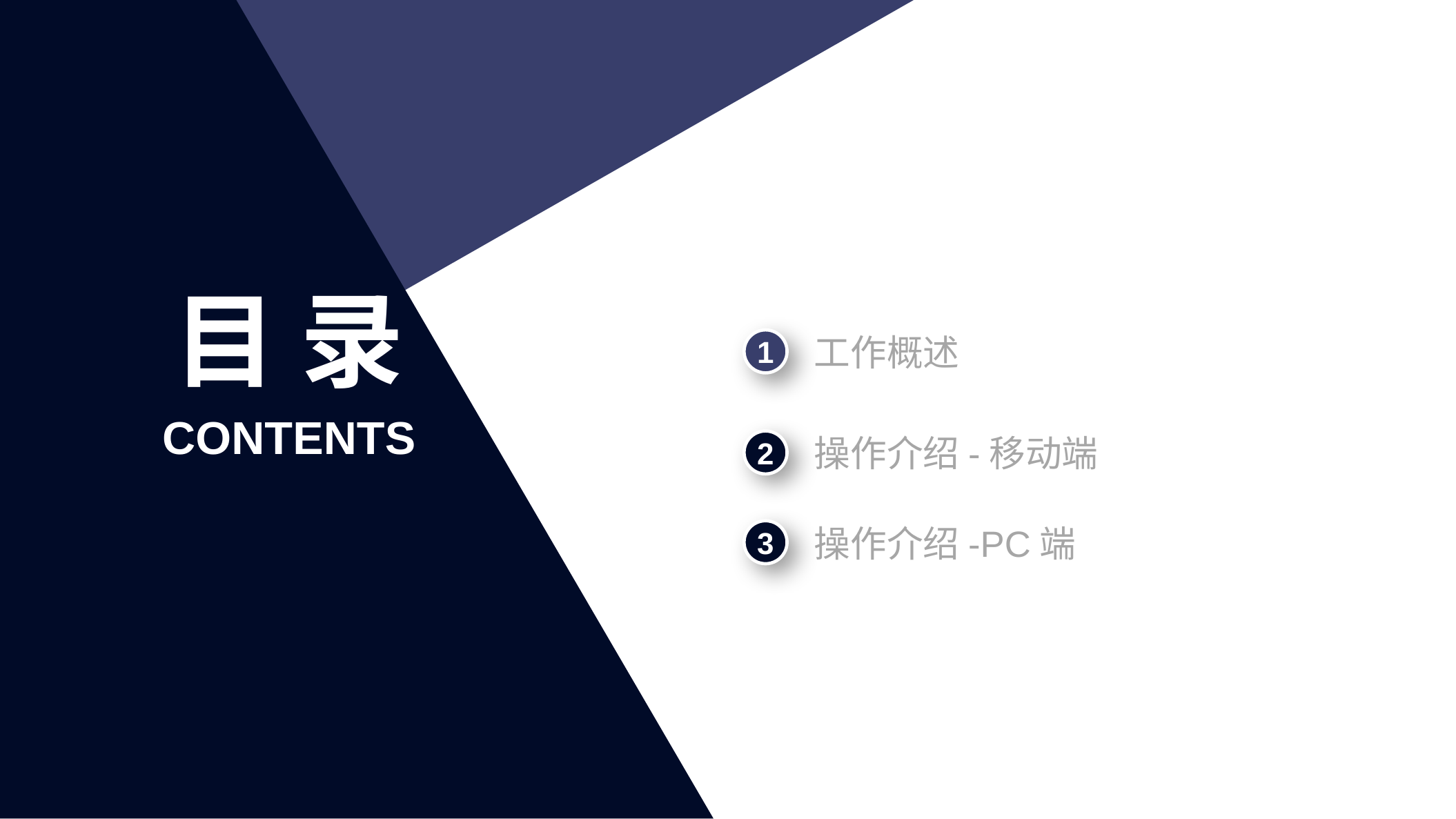

目 录
工作概述
1
CONTENTS
操作介绍-移动端
2
操作介绍-PC端
3